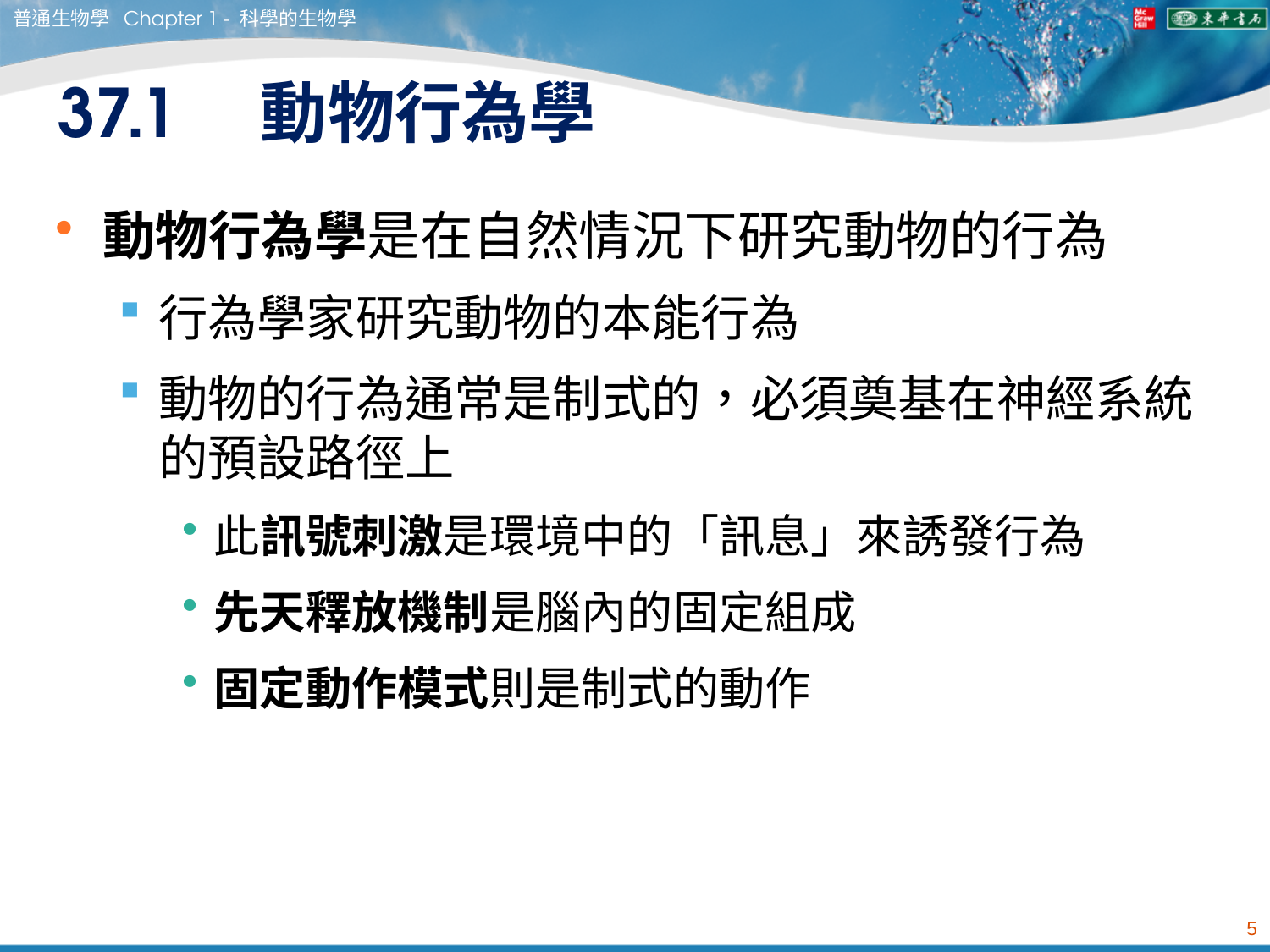

普通生物學  Chapter 1 - 科學的生物學
# 37.1　動物行為學
動物行為學是在自然情況下研究動物的行為
行為學家研究動物的本能行為
動物的行為通常是制式的，必須奠基在神經系統的預設路徑上
此訊號刺激是環境中的「訊息」來誘發行為
先天釋放機制是腦內的固定組成
固定動作模式則是制式的動作
5